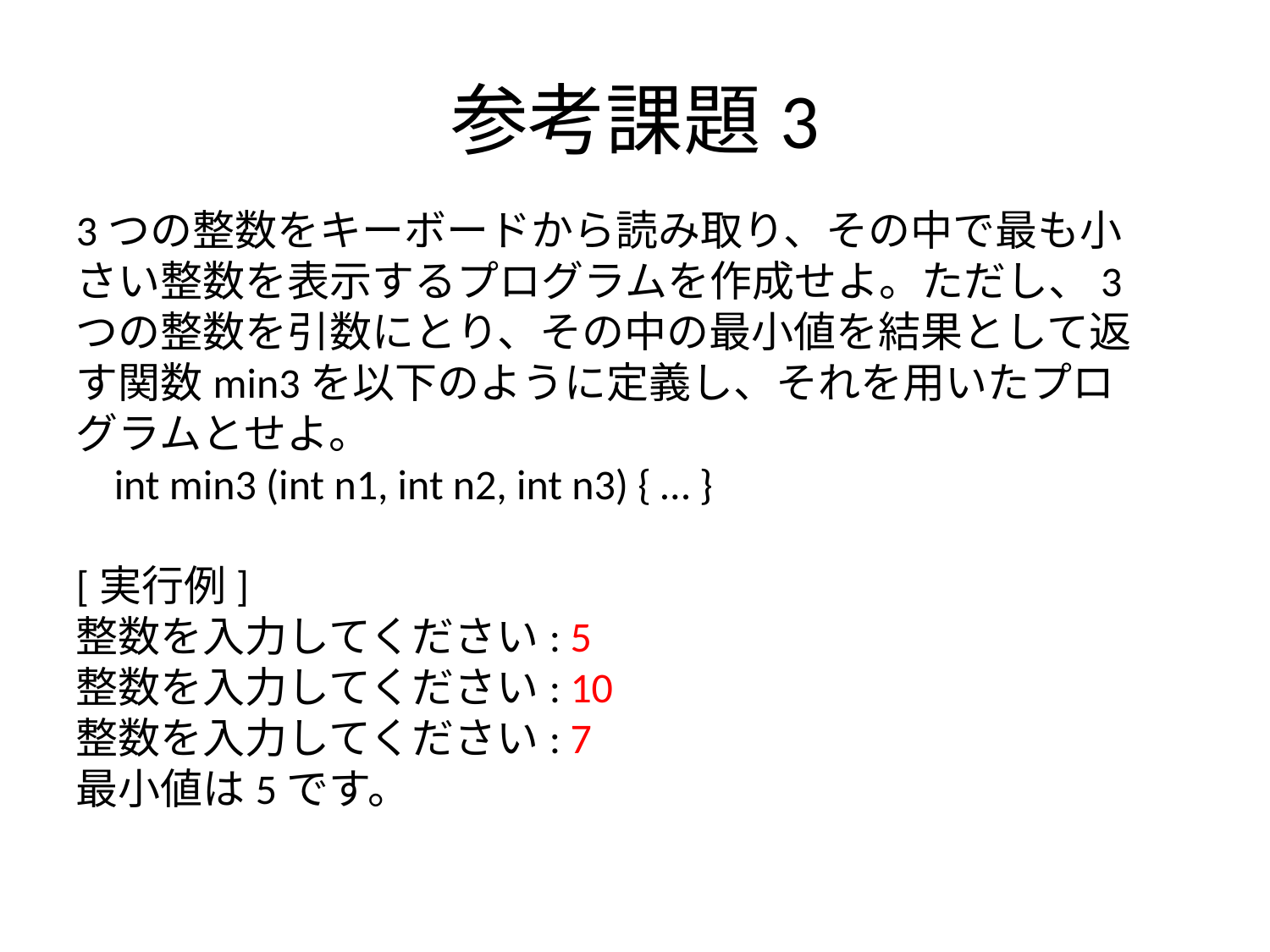

# 参考課題3
3つの整数をキーボードから読み取り、その中で最も小さい整数を表示するプログラムを作成せよ。ただし、3つの整数を引数にとり、その中の最小値を結果として返す関数min3を以下のように定義し、それを用いたプログラムとせよ。
    int min3 (int n1, int n2, int n3) { … }

[実行例]
整数を入力してください: 5
整数を入力してください: 10
整数を入力してください: 7
最小値は5です。